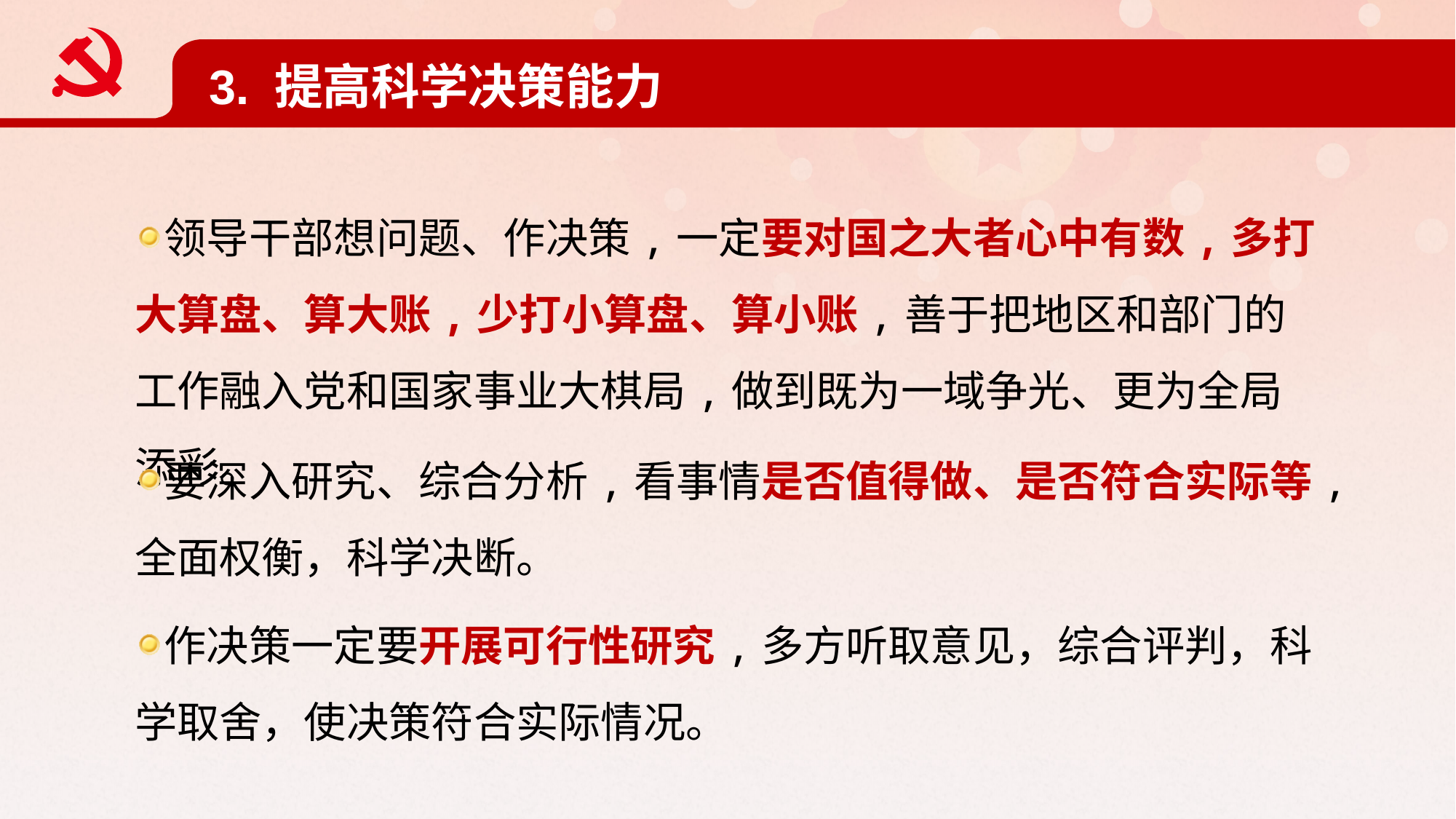

3. 提高科学决策能力

领导干部想问题、作决策,一定要对国之大者心中有数,多打大算盘、算大账,少打小算盘、算小账,善于把地区和部门的工作融入党和国家事业大棋局,做到既为一域争光、更为全局添彩。
要深入研究、综合分析,看事情是否值得做、是否符合实际等,全面权衡，科学决断。
作决策一定要开展可行性研究,多方听取意见，综合评判，科学取舍，使决策符合实际情况。